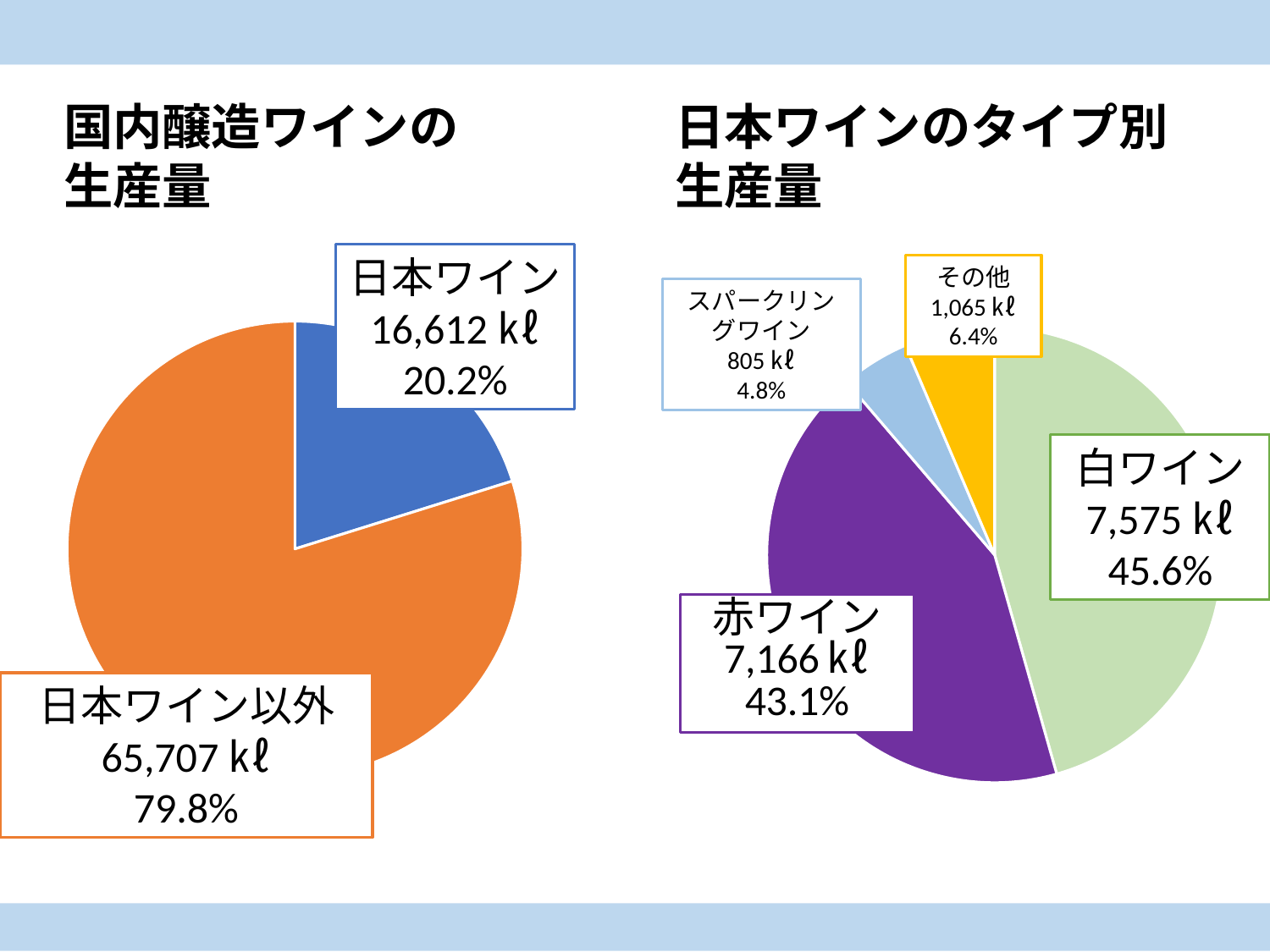

日本ワインのタイプ別
生産量
国内醸造ワインの
生産量
日本ワイン
16,612㎘
20.2%
その他
1,065㎘
6.4%
スパークリングワイン
805㎘
4.8%

### Chart

| Category | 列1 |
|---|---|
| 日本ワイン | 16612.0 |
| 日本ワイン以外 | 65707.0 |

### Chart

| Category | 売上高 |
|---|---|
| 白ワイン | 7575.0 |
| 赤ワイン | 7166.0 |
| スパークリングワイン | 805.0 |
| その他 | 1065.0 |
白ワイン
7,575㎘
45.6%
日本ワイン以外
65,707㎘
79.8%